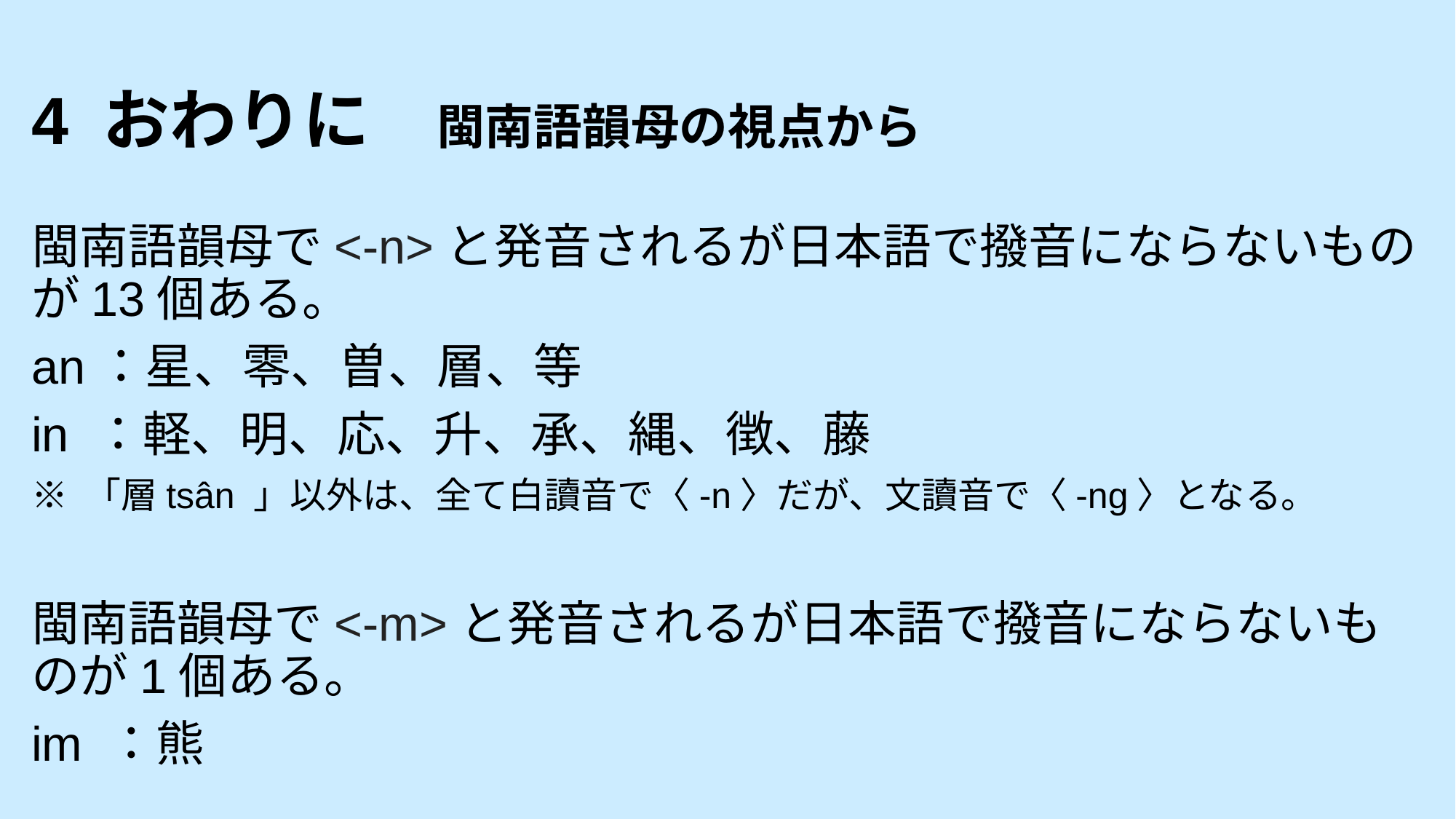

# 4 おわりに　閩南語韻母の視点から
閩南語韻母で<-n>と発音されるが日本語で撥音にならないものが13個ある。
an：星、零、曽、層、等
in ：軽、明、応、升、承、縄、徴、藤
※ 「層tsân 」以外は、全て白讀音で〈-n〉だが、文讀音で〈-ng〉となる。

閩南語韻母で<-m>と発音されるが日本語で撥音にならないものが1個ある。
im ：熊